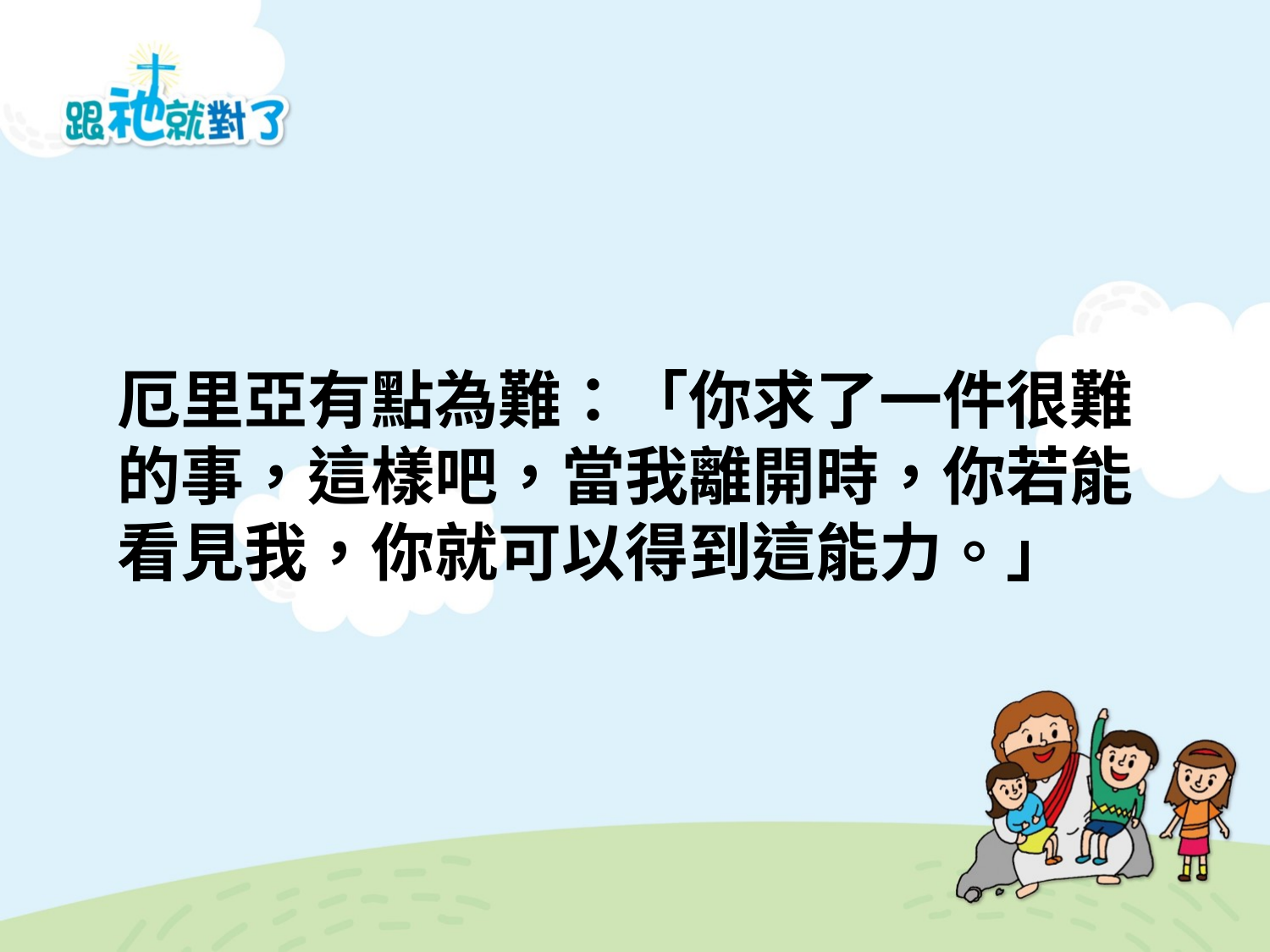

厄里亞有點為難：「你求了一件很難的事，這樣吧，當我離開時，你若能看見我，你就可以得到這能力。」